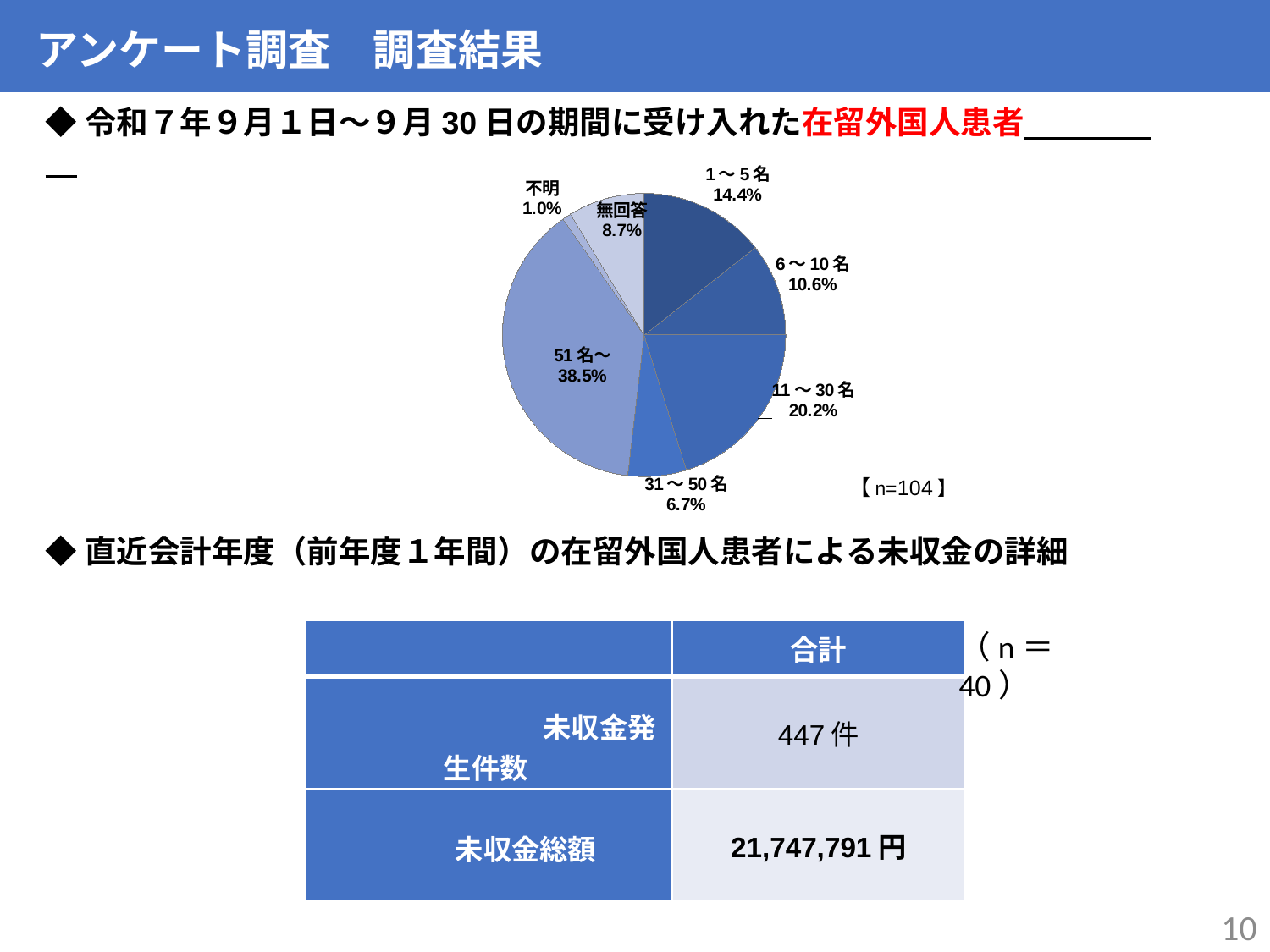

アンケート調査　調査結果
◆令和７年９月１日～９月30日の期間に受け入れた在留外国人患者

### Chart

| Category | 売上高 |
|---|---|
| 1～5名 | 14.4 |
| 6～10名 | 10.6 |
| 11～30名 | 20.2 |
| 31～50名 | 6.7 |
| 51名～ | 38.5 |
| 不明 | 1.0 |
| 無回答 | 8.7 |
◆直近会計年度（前年度１年間）の在留外国人患者による未収金の詳細
|  | 合計 |
| --- | --- |
| 未収金発生件数 | 447件 |
| 未収金総額 | 21,747,791円 |
（n＝40）
10